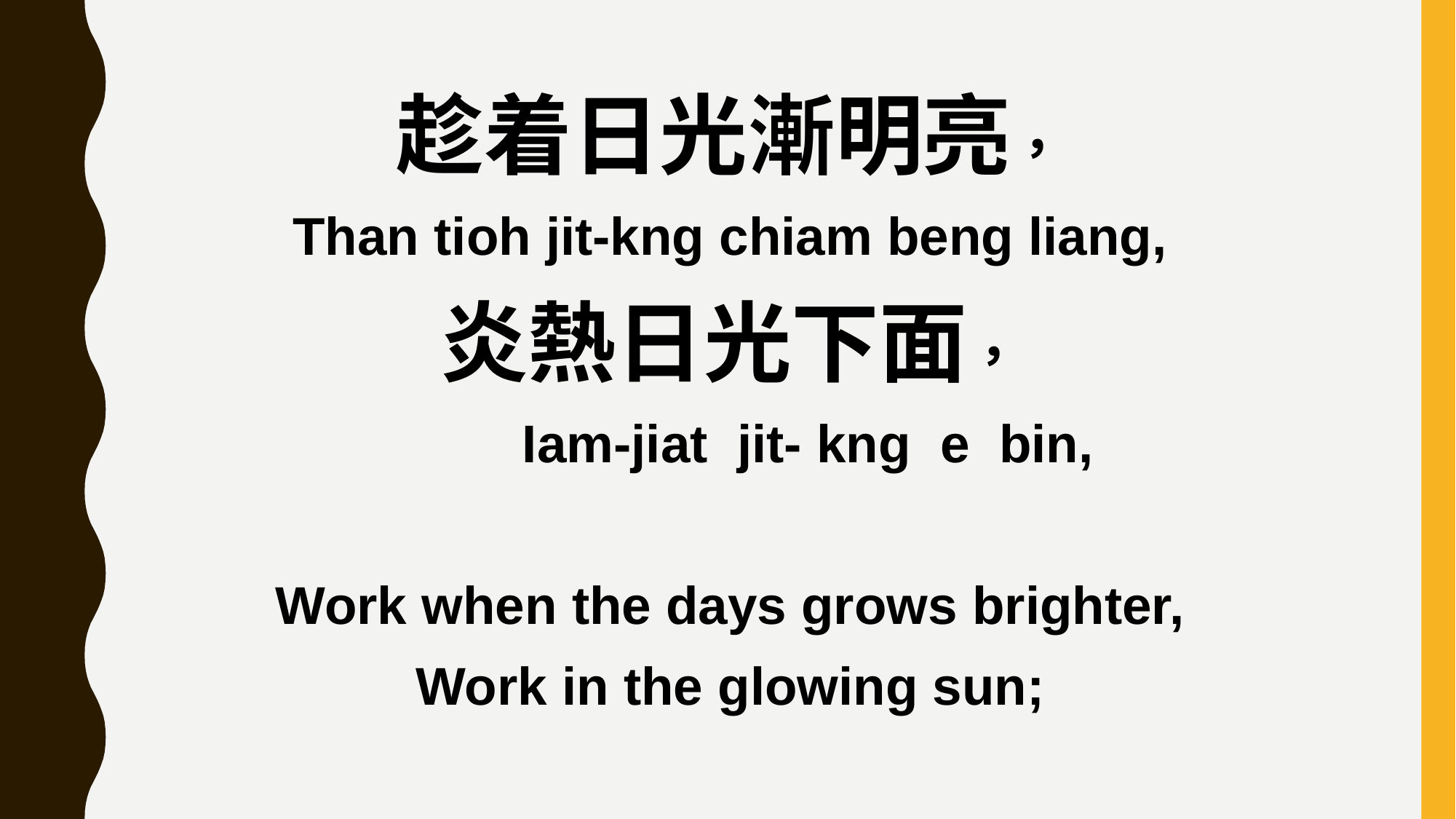

趁着日光漸明亮，
Than tioh jit-kng chiam beng liang,
炎熱日光下面，
                      Iam-jiat  jit- kng  e  bin,

Work when the days grows brighter,
Work in the glowing sun;